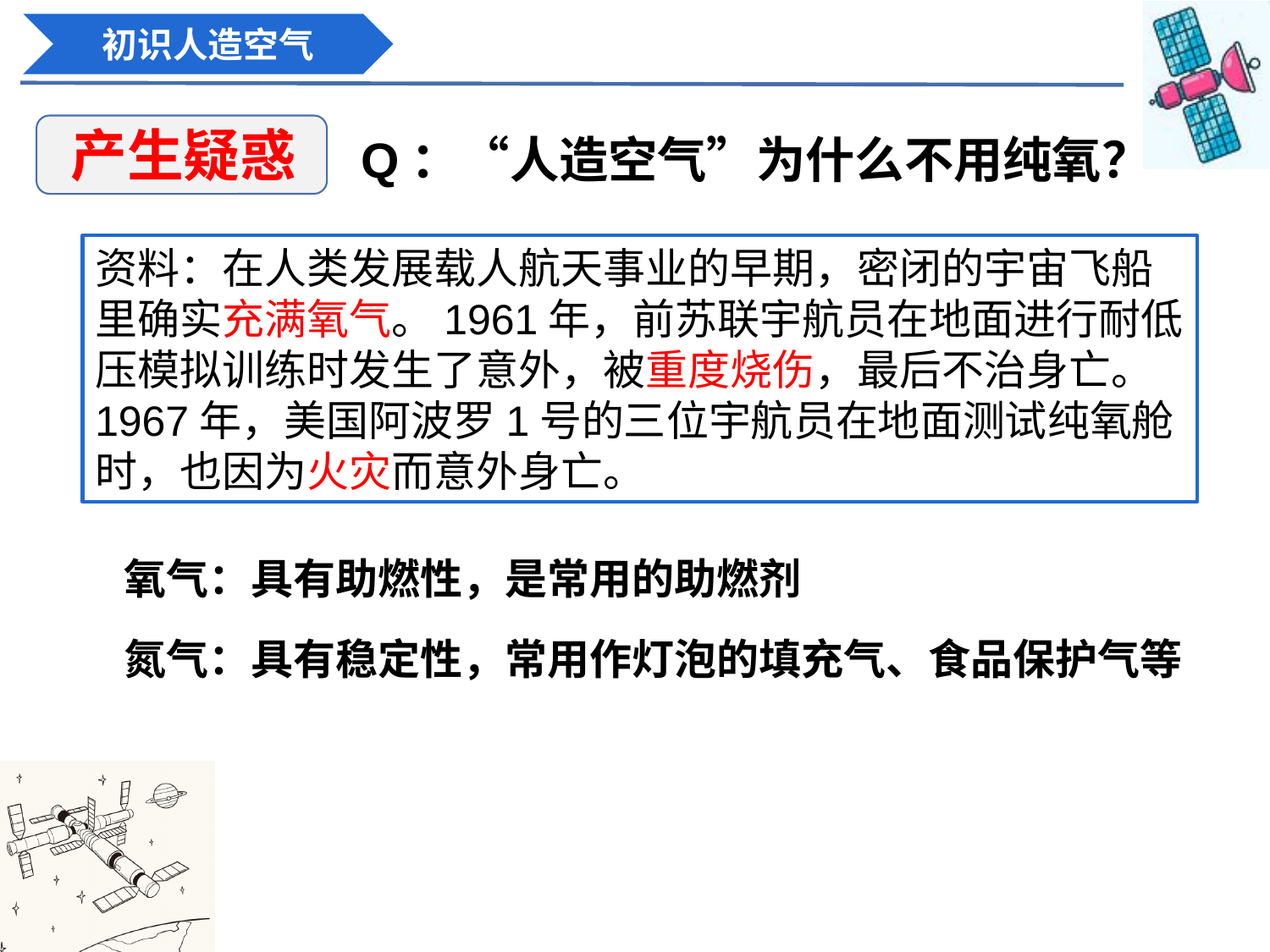

初识人造空气
产生疑惑

Q：“人造空气”为什么不用纯氧？
资料：在人类发展载人航天事业的早期，密闭的宇宙飞船里确实充满氧气。1961年，前苏联宇航员在地面进行耐低压模拟训练时发生了意外，被重度烧伤，最后不治身亡。1967年，美国阿波罗1号的三位宇航员在地面测试纯氧舱时，也因为火灾而意外身亡。
氧气：具有助燃性，是常用的助燃剂
氮气：具有稳定性，常用作灯泡的填充气、食品保护气等